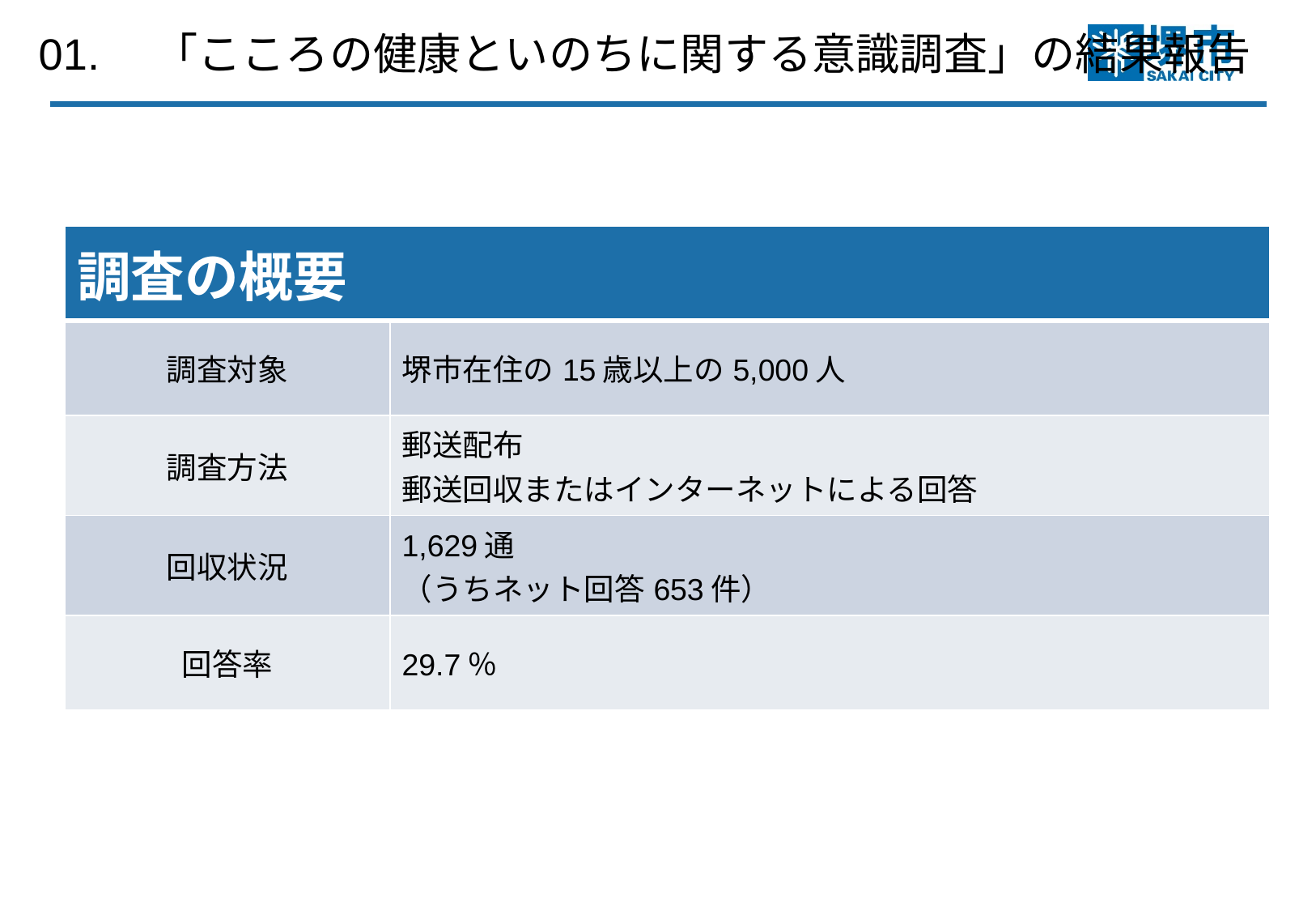

01.　「こころの健康といのちに関する意識調査」の結果報告
| 調査の概要 |  |
| --- | --- |
| 調査対象 | 堺市在住の15歳以上の5,000人 |
| 調査方法 | 郵送配布 郵送回収またはインターネットによる回答 |
| 回収状況 | 1,629通 （うちネット回答653件） |
| 回答率 | 29.7％ |